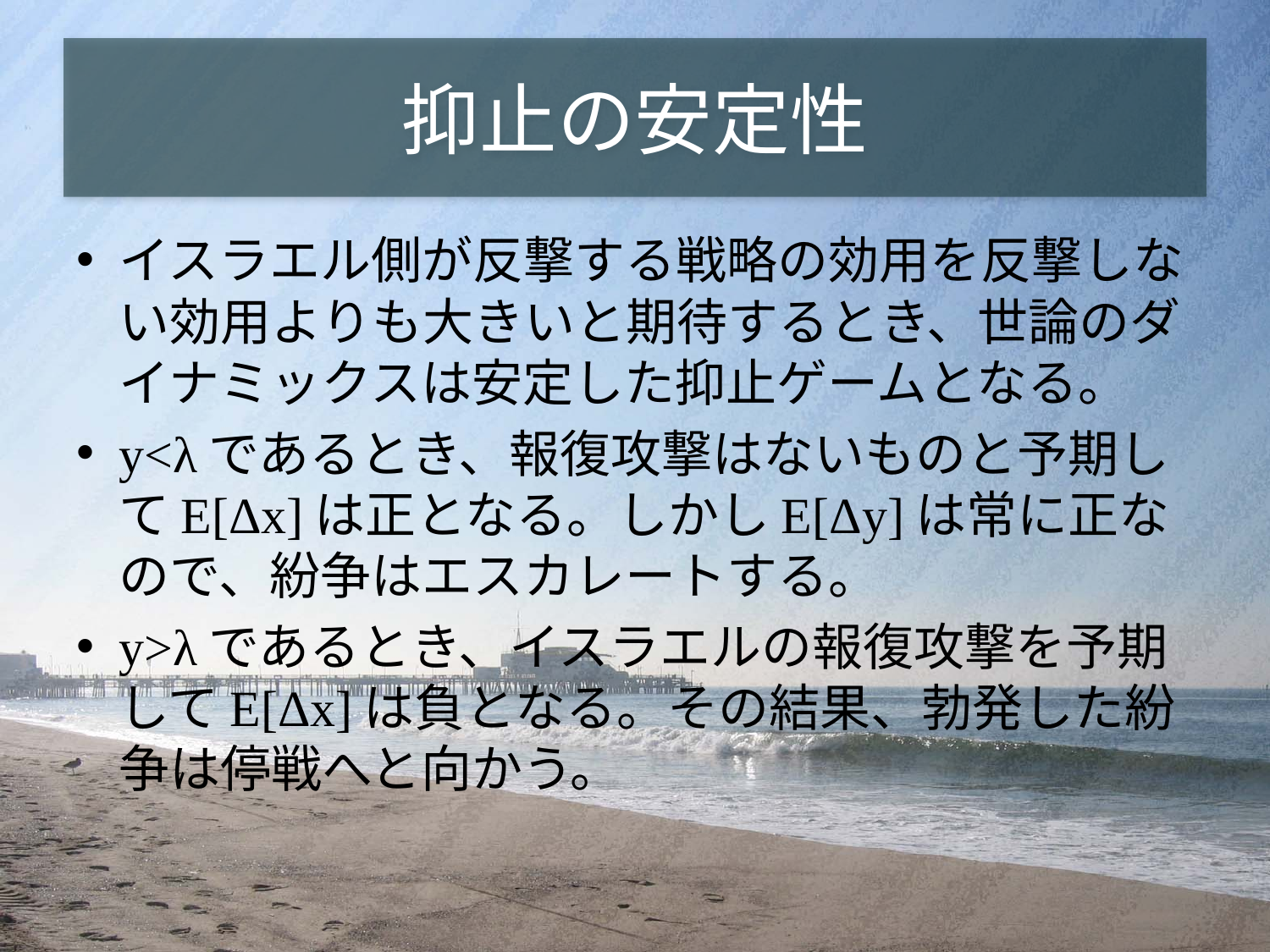

# 抑止の安定性
イスラエル側が反撃する戦略の効用を反撃しない効用よりも大きいと期待するとき、世論のダイナミックスは安定した抑止ゲームとなる。
y<λであるとき、報復攻撃はないものと予期してE[Δx]は正となる。しかしE[Δy]は常に正なので、紛争はエスカレートする。
y>λであるとき、イスラエルの報復攻撃を予期してE[Δx]は負となる。その結果、勃発した紛争は停戦へと向かう。